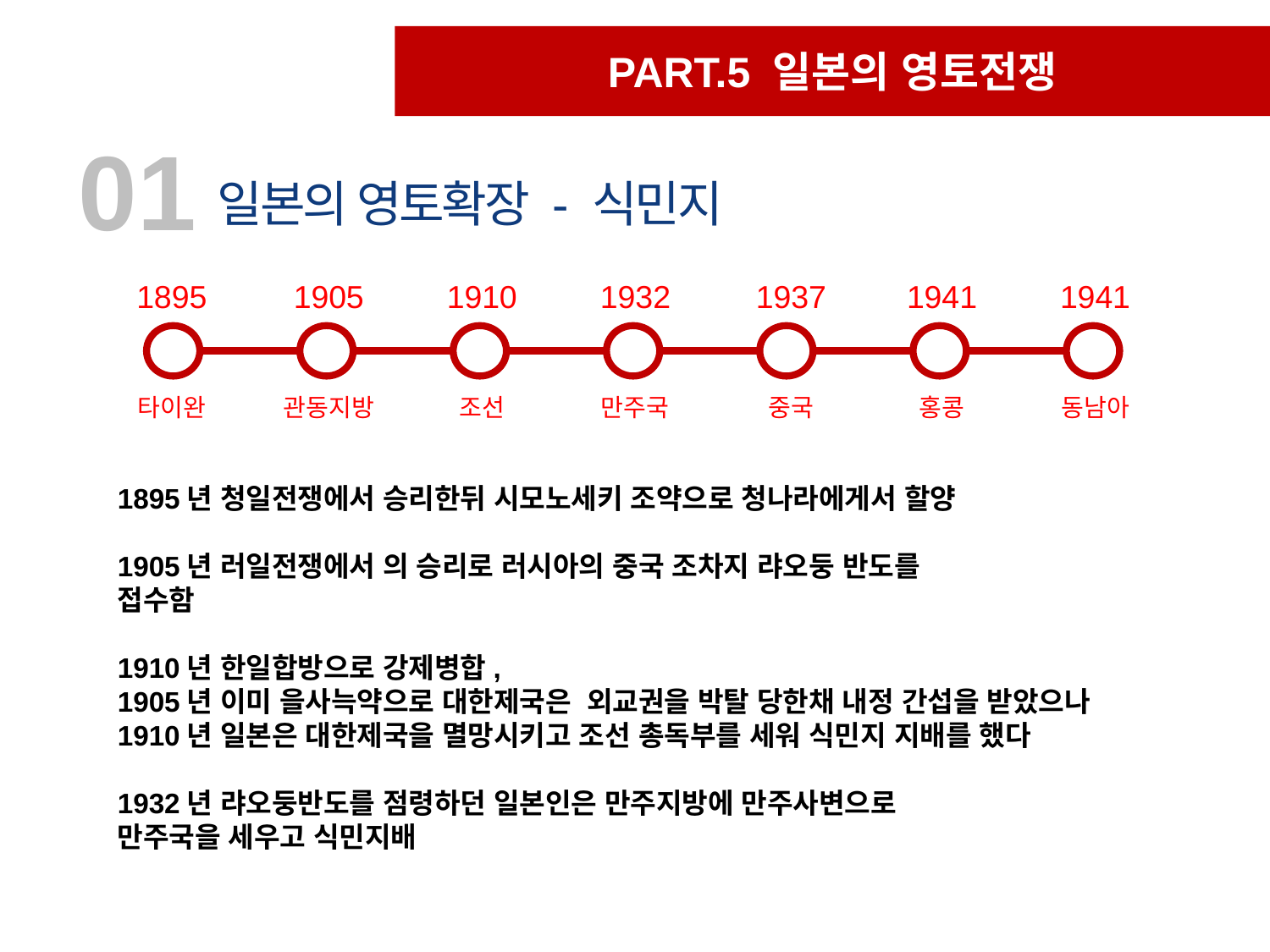

PART.5 일본의 영토전쟁
01
일본의 영토확장 - 식민지
1895
1905
1910
1932
1937
1941
1941

타이완
관동지방
조선
만주국
중국
홍콩
동남아
1895년 청일전쟁에서 승리한뒤 시모노세키 조약으로 청나라에게서 할양

1905년 러일전쟁에서 의 승리로 러시아의 중국 조차지 랴오둥 반도를
접수함

1910년 한일합방으로 강제병합,
1905년 이미 을사늑약으로 대한제국은  외교권을 박탈 당한채 내정 간섭을 받았으나
1910년 일본은 대한제국을 멸망시키고 조선 총독부를 세워 식민지 지배를 했다

1932년 랴오둥반도를 점령하던 일본인은 만주지방에 만주사변으로
만주국을 세우고 식민지배